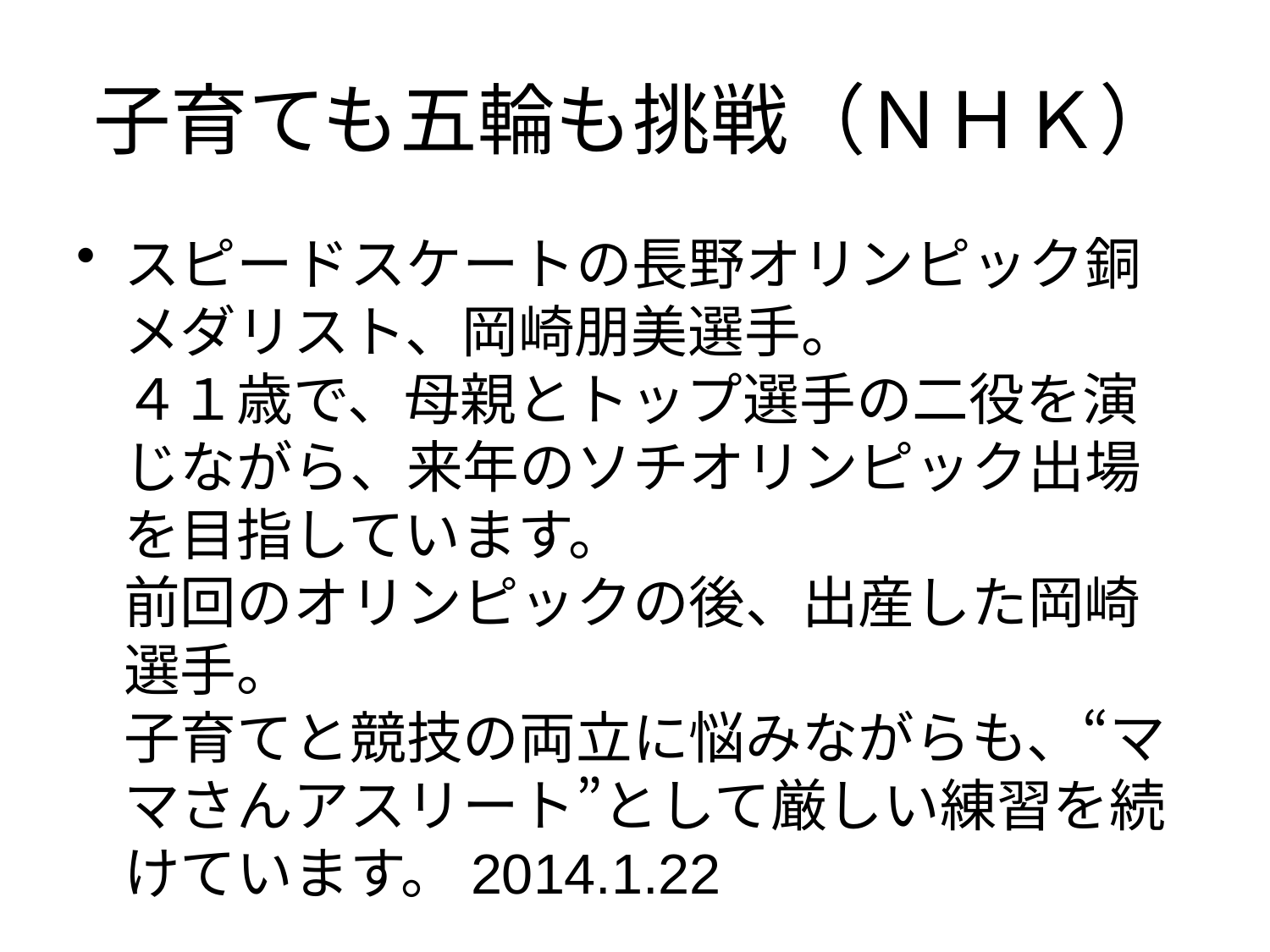

# 子育ても五輪も挑戦（ＮＨＫ）
スピードスケートの長野オリンピック銅メダリスト、岡崎朋美選手。
４１歳で、母親とトップ選手の二役を演じながら、来年のソチオリンピック出場を目指しています。
前回のオリンピックの後、出産した岡崎選手。
子育てと競技の両立に悩みながらも、“ママさんアスリート”として厳しい練習を続けています。2014.1.22